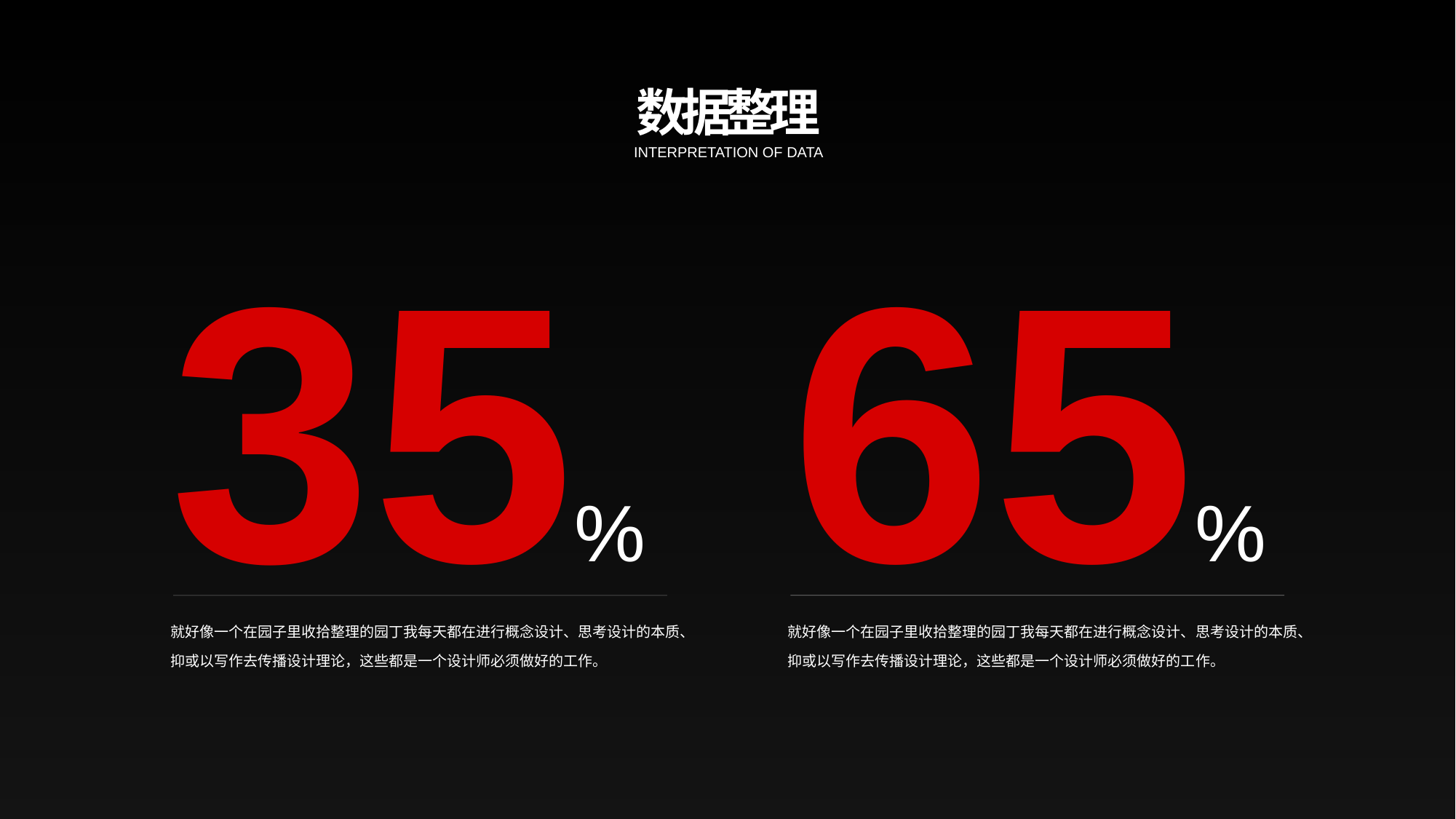

数
据
整
理
INTERPRETATION OF DATA
35%
65%
就好像一个在园子里收拾整理的园丁我每天都在进行概念设计、思考设计的本质、抑或以写作去传播设计理论，这些都是一个设计师必须做好的工作。
就好像一个在园子里收拾整理的园丁我每天都在进行概念设计、思考设计的本质、抑或以写作去传播设计理论，这些都是一个设计师必须做好的工作。